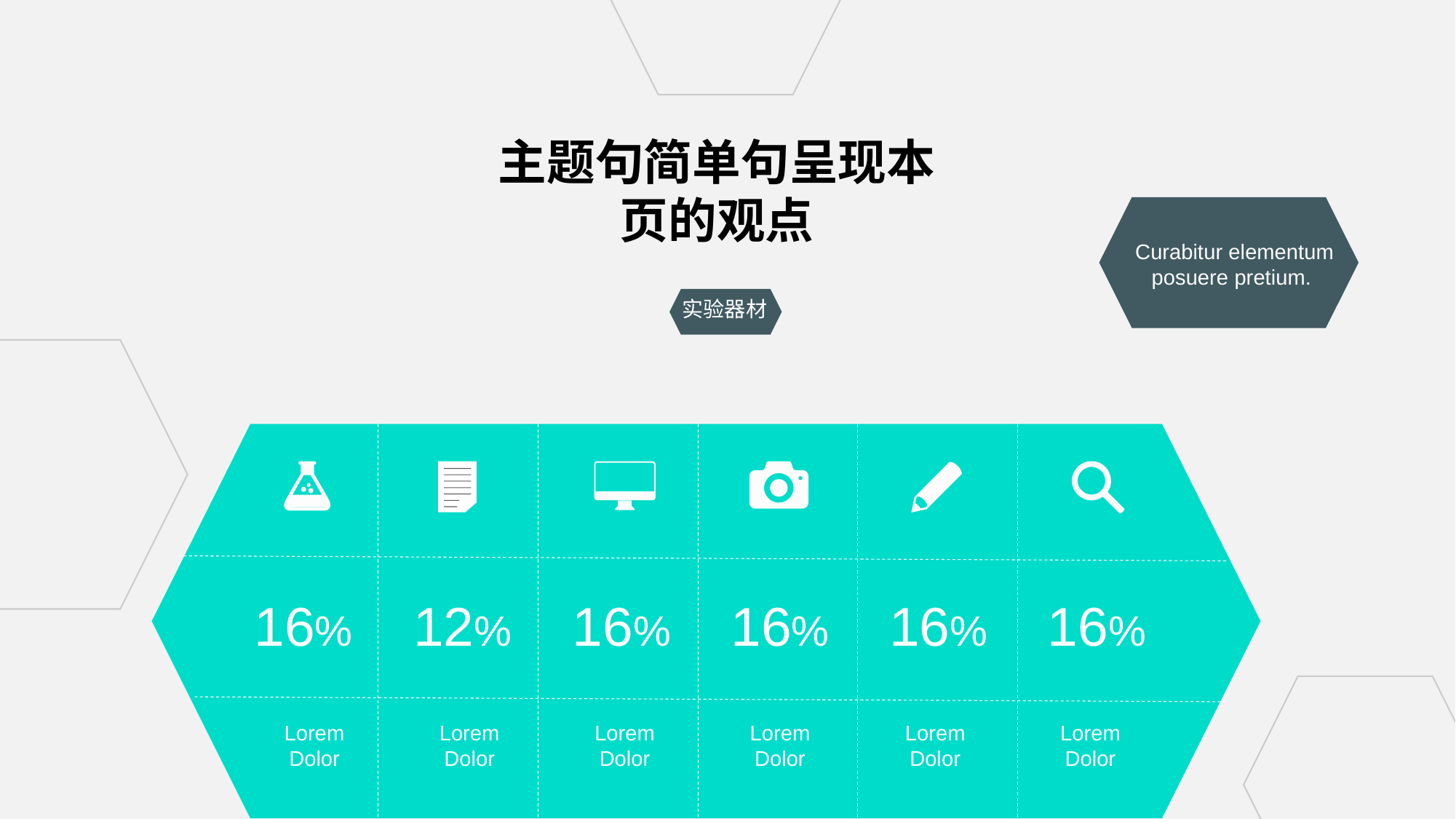

主题句简单句呈现本页的观点

Curabitur elementum posuere pretium.

实验器材

16%
12%
16%
16%
16%
16%

Lorem Dolor
Lorem Dolor
Lorem Dolor

Lorem Dolor
Lorem Dolor
Lorem Dolor